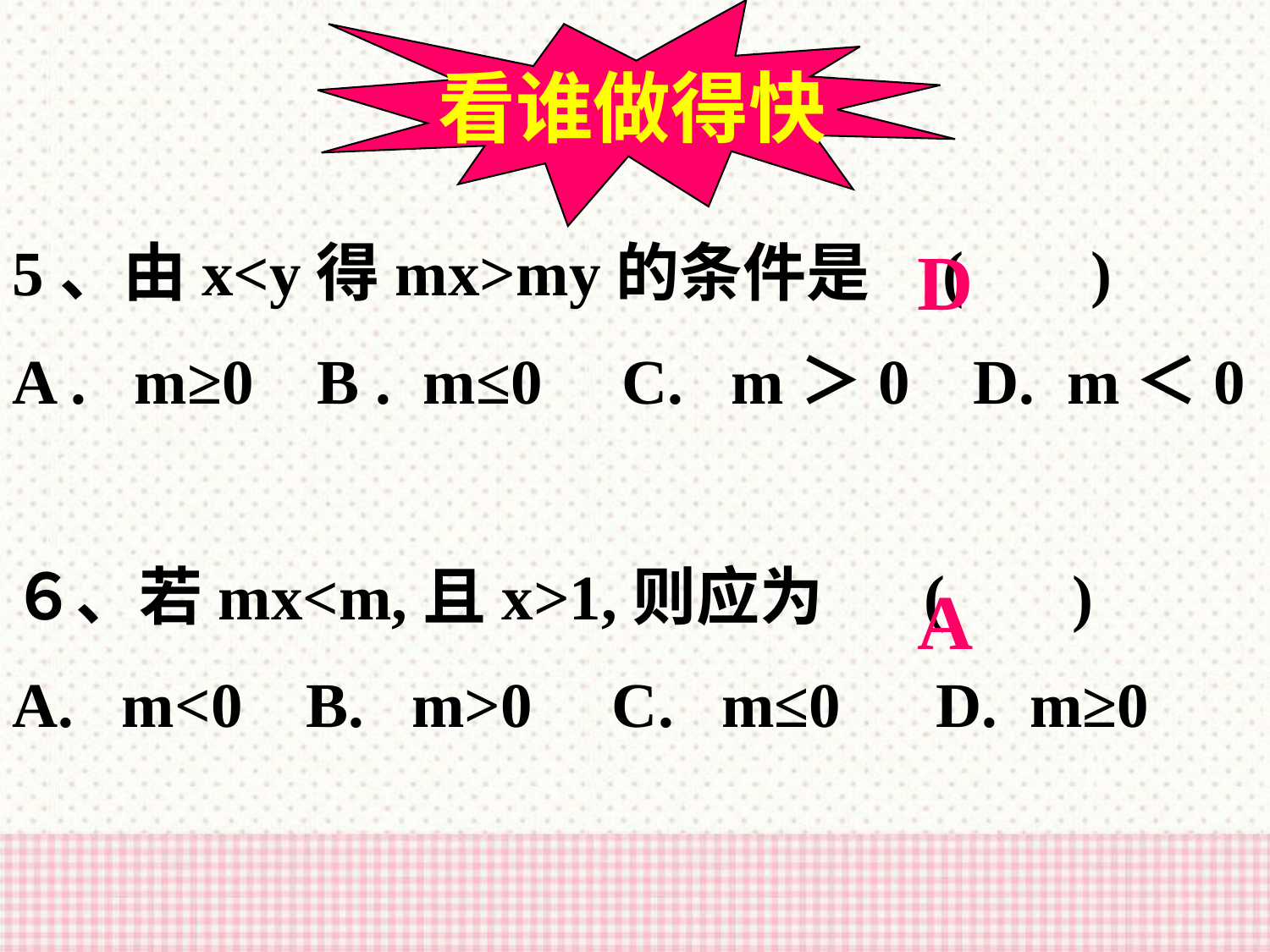

看谁做得快
5、由x<y得mx>my的条件是    (        )
A .   m≥0    B .  m≤0     C.   m＞0    D.  m＜0

６、若mx<m,且x>1,则应为      (        )
A.   m<0    B.   m>0     C.   m≤0      D.  m≥0
D
A